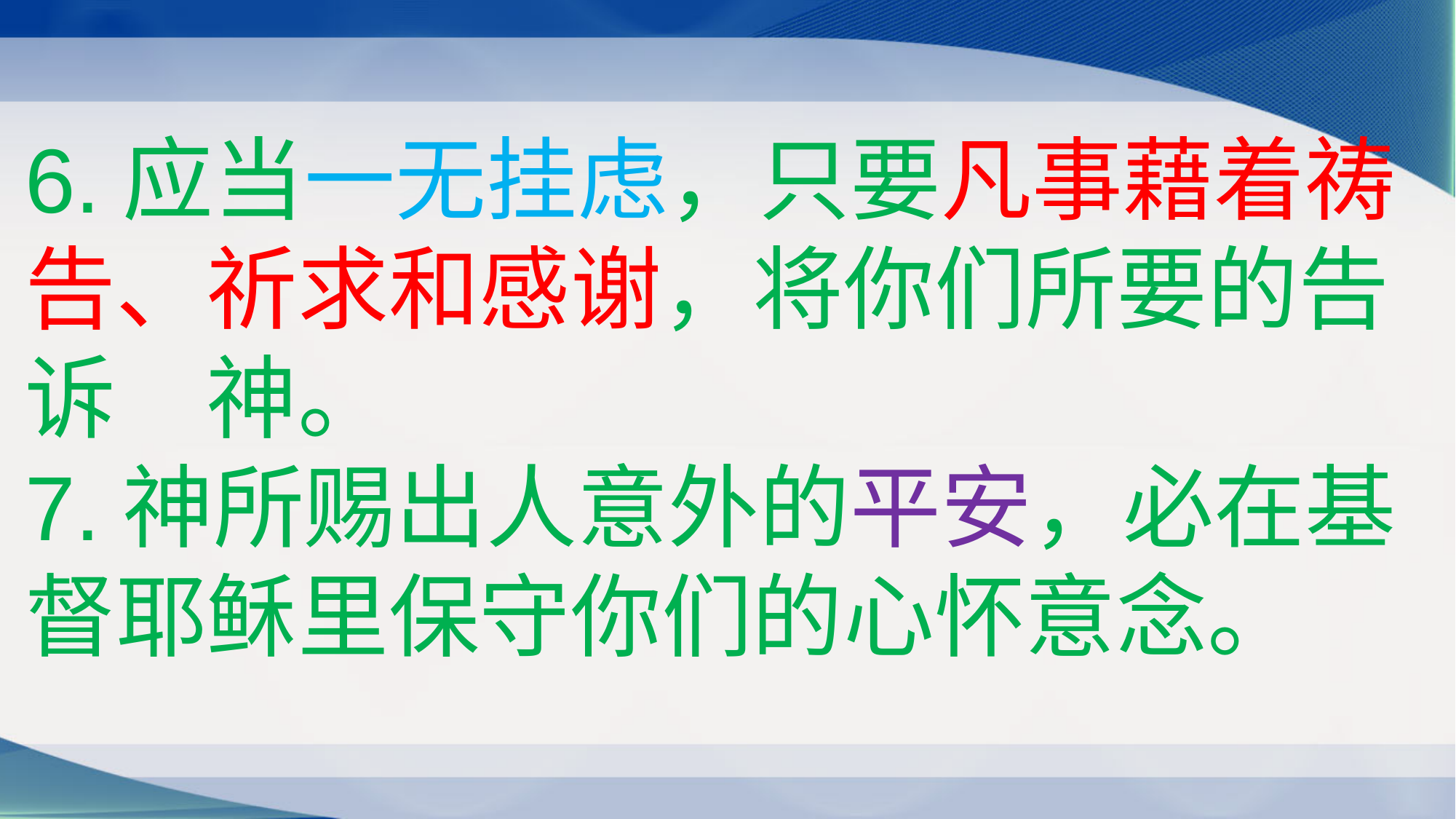

6.应当一无挂虑，只要凡事藉着祷告、祈求和感谢，将你们所要的告诉　神。
7.神所赐出人意外的平安，必在基督耶稣里保守你们的心怀意念。